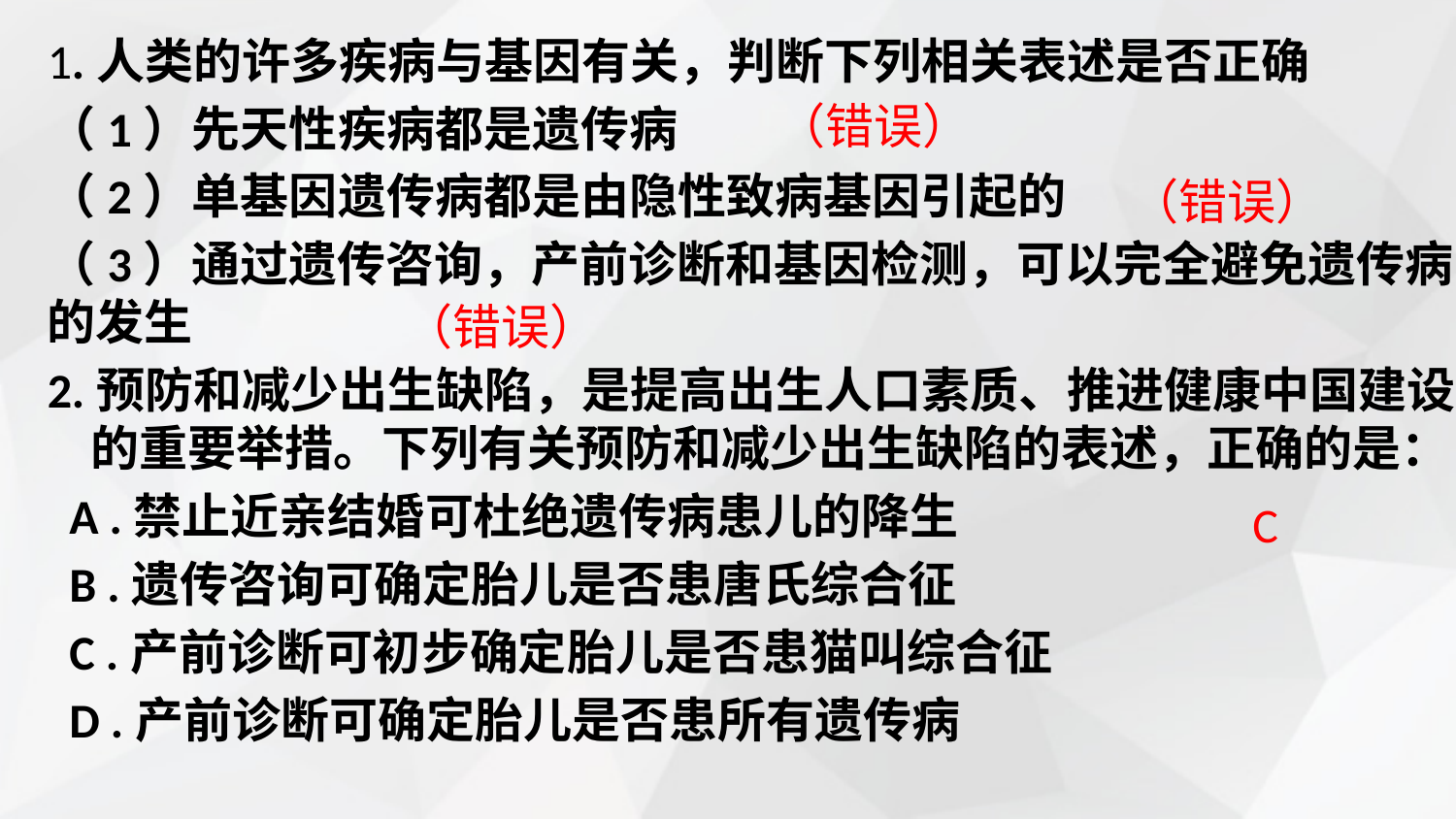

1.人类的许多疾病与基因有关，判断下列相关表述是否正确
（1）先天性疾病都是遗传病
（2）单基因遗传病都是由隐性致病基因引起的
（3）通过遗传咨询，产前诊断和基因检测，可以完全避免遗传病的发生
2.预防和减少出生缺陷，是提高出生人口素质、推进健康中国建设       的重要举措。下列有关预防和减少出生缺陷的表述，正确的是：
  A .禁止近亲结婚可杜绝遗传病患儿的降生
  B .遗传咨询可确定胎儿是否患唐氏综合征
  C .产前诊断可初步确定胎儿是否患猫叫综合征
  D .产前诊断可确定胎儿是否患所有遗传病
（错误）
（错误）
（错误）
C